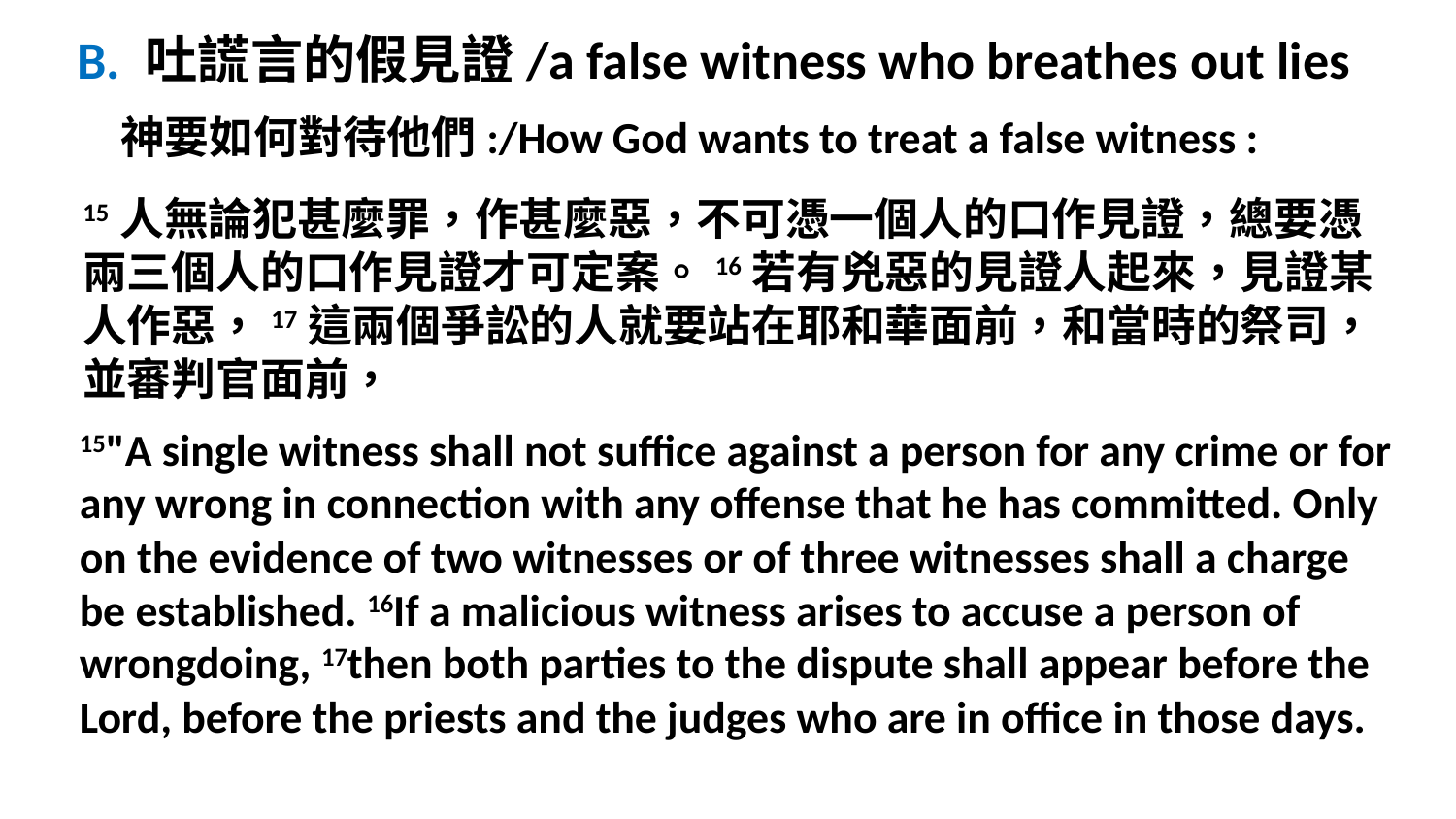

B. 吐謊言的假見證/a false witness who breathes out lies
神要如何對待他們:/How God wants to treat a false witness :
15人無論犯甚麼罪，作甚麼惡，不可憑一個人的口作見證，總要憑兩三個人的口作見證才可定案。16若有兇惡的見證人起來，見證某人作惡，17這兩個爭訟的人就要站在耶和華面前，和當時的祭司，並審判官面前，
15"A single witness shall not suffice against a person for any crime or for any wrong in connection with any offense that he has committed. Only on the evidence of two witnesses or of three witnesses shall a charge be established. 16If a malicious witness arises to accuse a person of wrongdoing, 17then both parties to the dispute shall appear before the Lord, before the priests and the judges who are in office in those days.